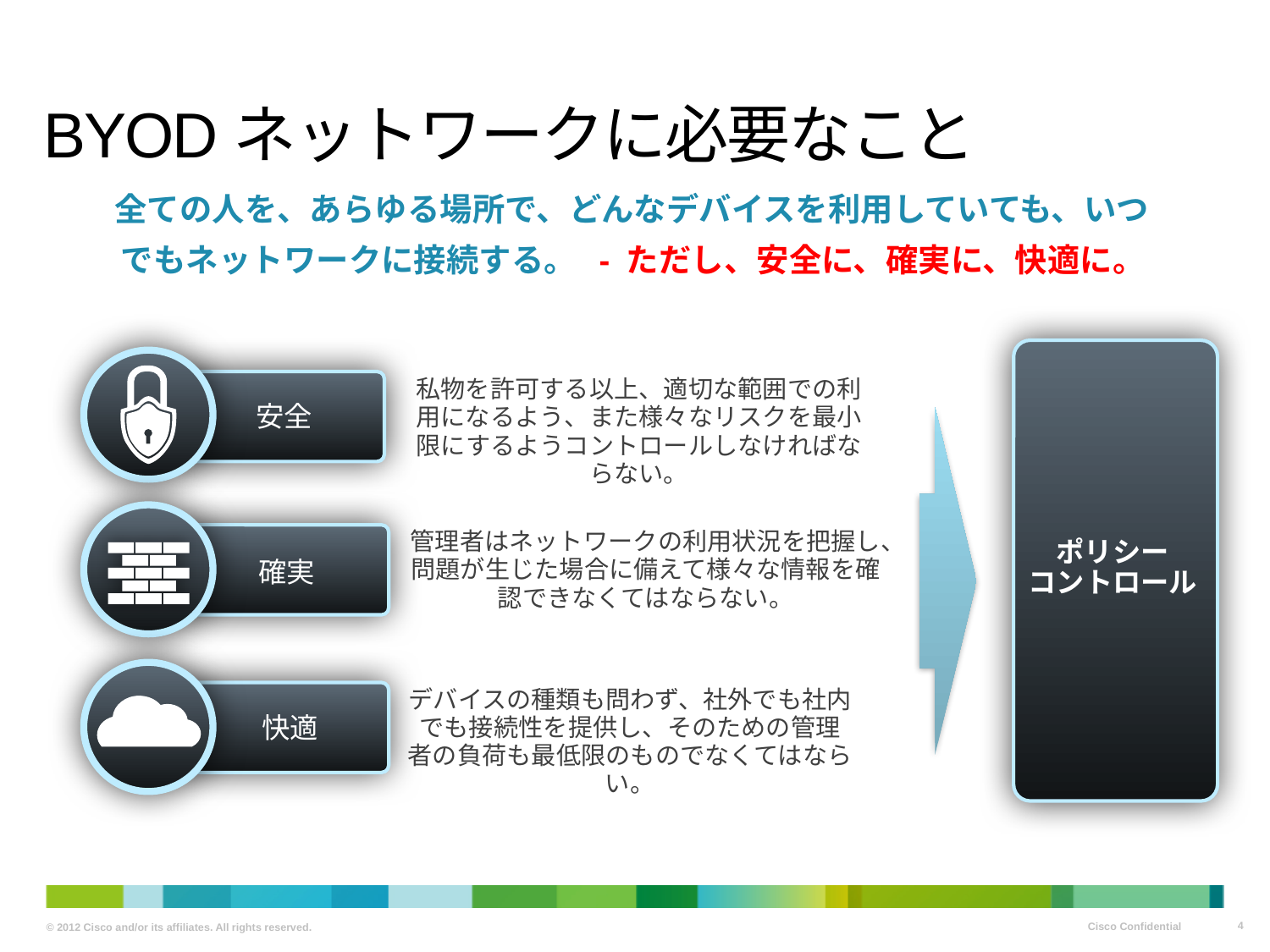

# BYODネットワークに必要なこと
全ての人を、あらゆる場所で、どんなデバイスを利用していても、いつ
でもネットワークに接続する。  - ただし、安全に、確実に、快適に。

ポリシー
コントロール

安全
私物を許可する以上、適切な範囲での利用になるよう、また様々なリスクを最小限にするようコントロールしなければならない。

確実
管理者はネットワークの利用状況を把握し、問題が生じた場合に備えて様々な情報を確認できなくてはならない。

快適
デバイスの種類も問わず、社外でも社内でも接続性を提供し、そのための管理者の負荷も最低限のものでなくてはならい。